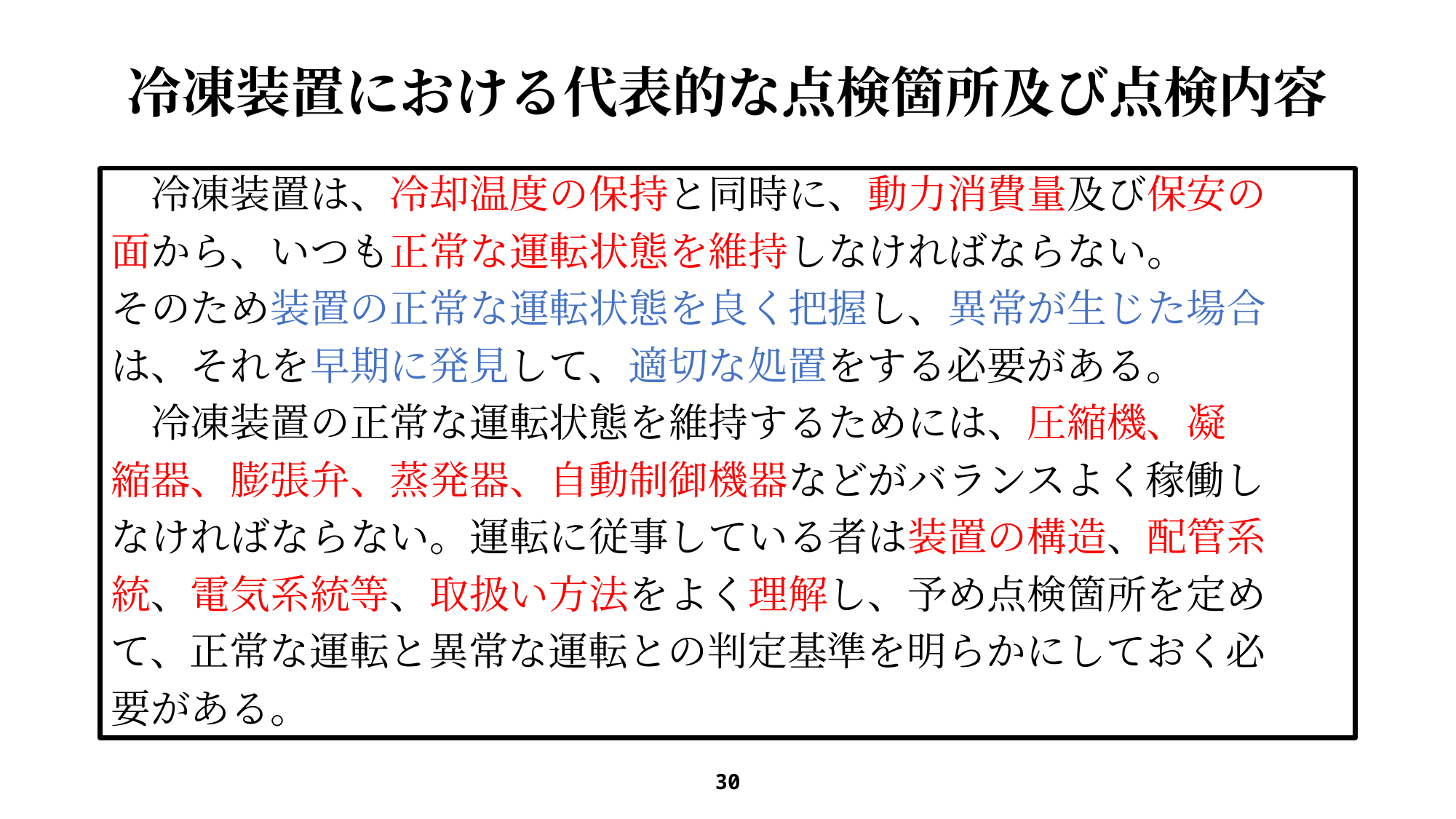

# 冷凍装置における代表的な点検箇所及び点検内容
　冷凍装置は、冷却温度の保持と同時に、動力消費量及び保安の
面から、いつも正常な運転状態を維持しなければならない。
そのため装置の正常な運転状態を良く把握し、異常が生じた場合
は、それを早期に発見して、適切な処置をする必要がある。
　冷凍装置の正常な運転状態を維持するためには、圧縮機、凝
縮器、膨張弁、蒸発器、自動制御機器などがバランスよく稼働し
なければならない。運転に従事している者は装置の構造、配管系
統、電気系統等、取扱い方法をよく理解し、予め点検箇所を定め
て、正常な運転と異常な運転との判定基準を明らかにしておく必
要がある。
30